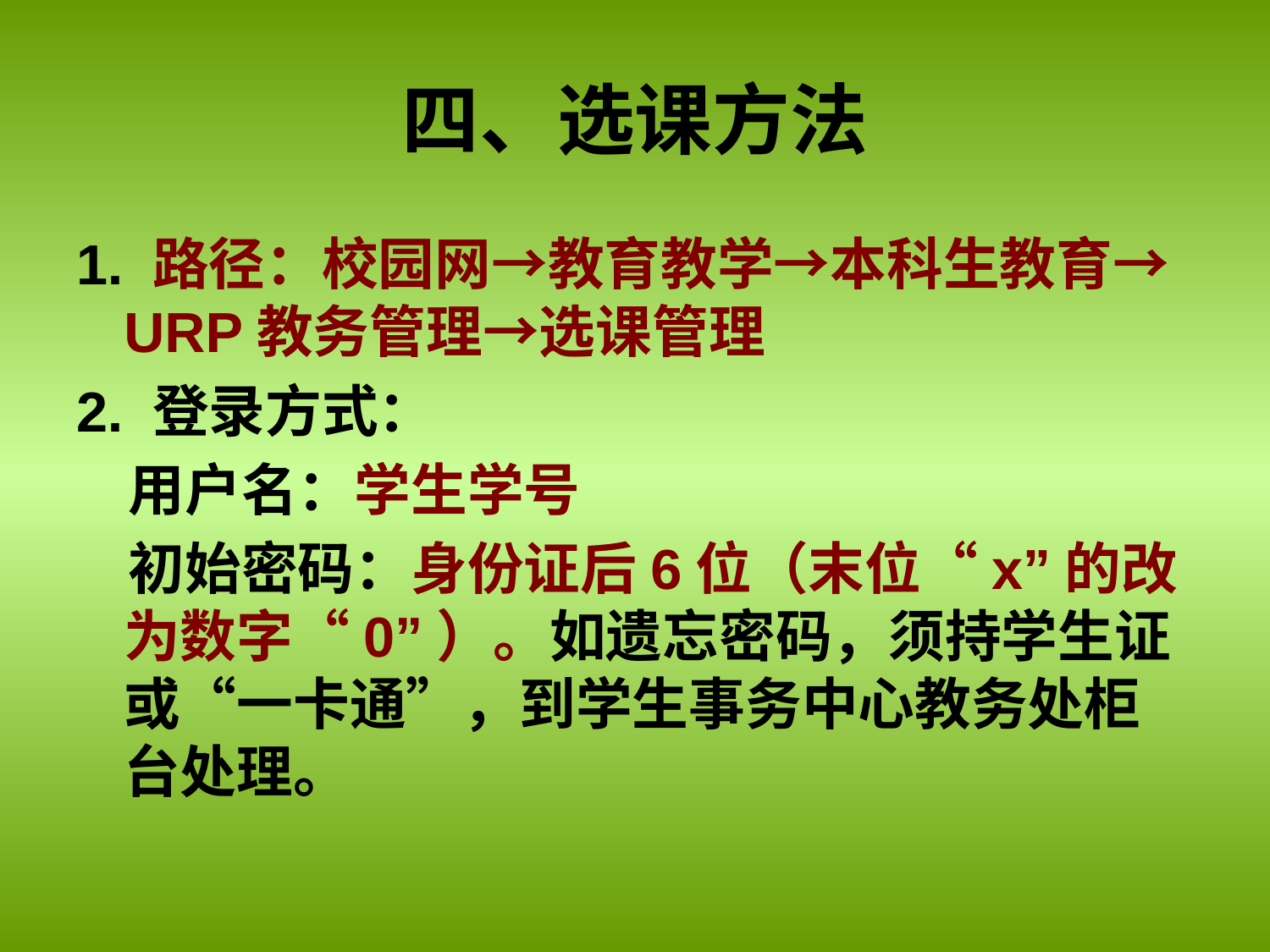

# 四、选课方法
1. 路径：校园网→教育教学→本科生教育→ URP教务管理→选课管理
2. 登录方式：
   用户名：学生学号
   初始密码：身份证后6位（末位“x”的改为数字“0”）。如遗忘密码，须持学生证或“一卡通”，到学生事务中心教务处柜台处理。